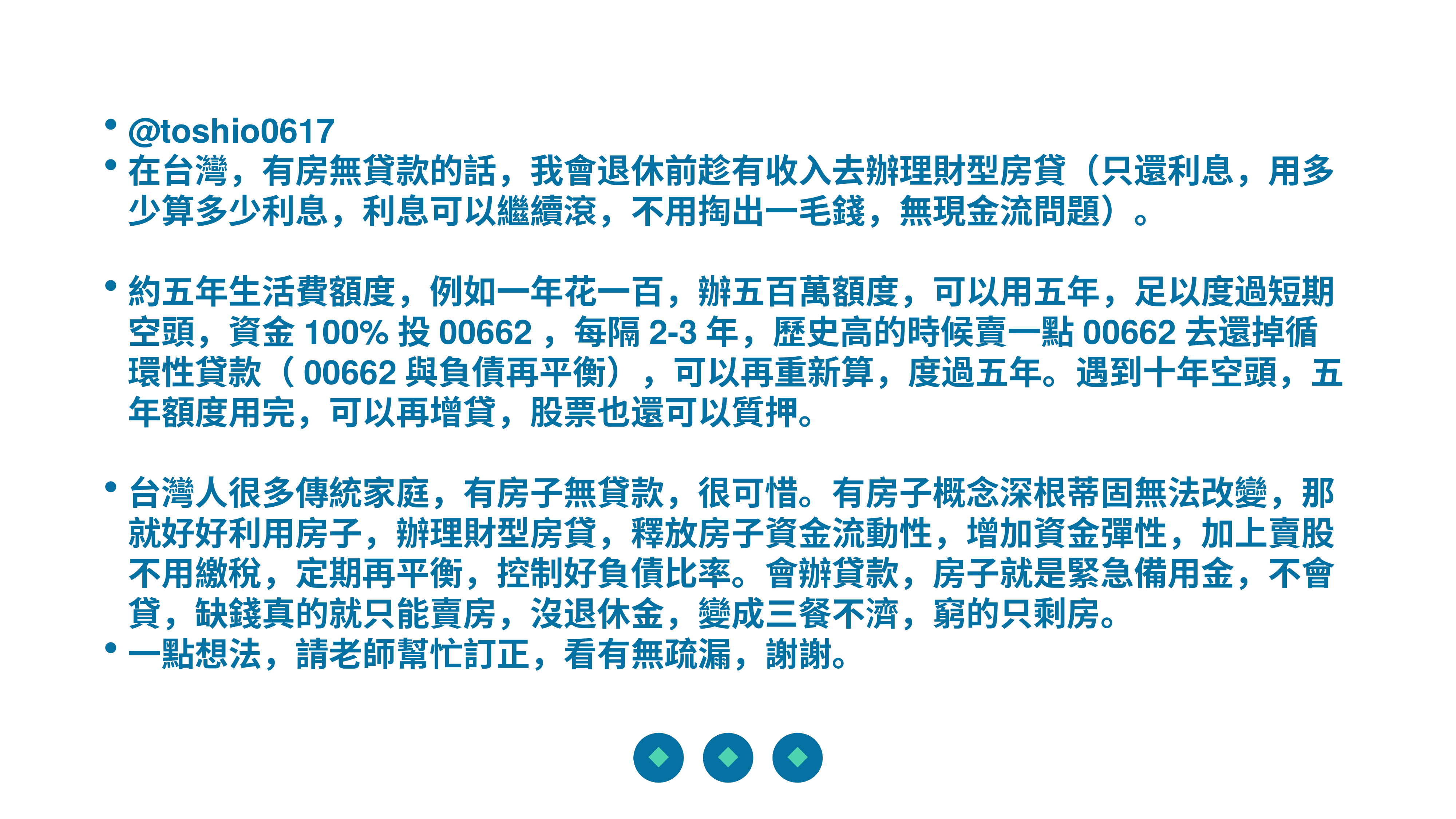

@toshio0617
在台灣，有房無貸款的話，我會退休前趁有收入去辦理財型房貸（只還利息，用多少算多少利息，利息可以繼續滾，不用掏出一毛錢，無現金流問題）。

約五年生活費額度，例如一年花一百，辦五百萬額度，可以用五年，足以度過短期空頭，資金100%投00662，每隔2-3年，歷史高的時候賣一點00662去還掉循環性貸款（00662與負債再平衡），可以再重新算，度過五年。遇到十年空頭，五年額度用完，可以再增貸，股票也還可以質押。

台灣人很多傳統家庭，有房子無貸款，很可惜。有房子概念深根蒂固無法改變，那就好好利用房子，辦理財型房貸，釋放房子資金流動性，增加資金彈性，加上賣股不用繳稅，定期再平衡，控制好負債比率。會辦貸款，房子就是緊急備用金，不會貸，缺錢真的就只能賣房，沒退休金，變成三餐不濟，窮的只剩房。
一點想法，請老師幫忙訂正，看有無疏漏，謝謝。